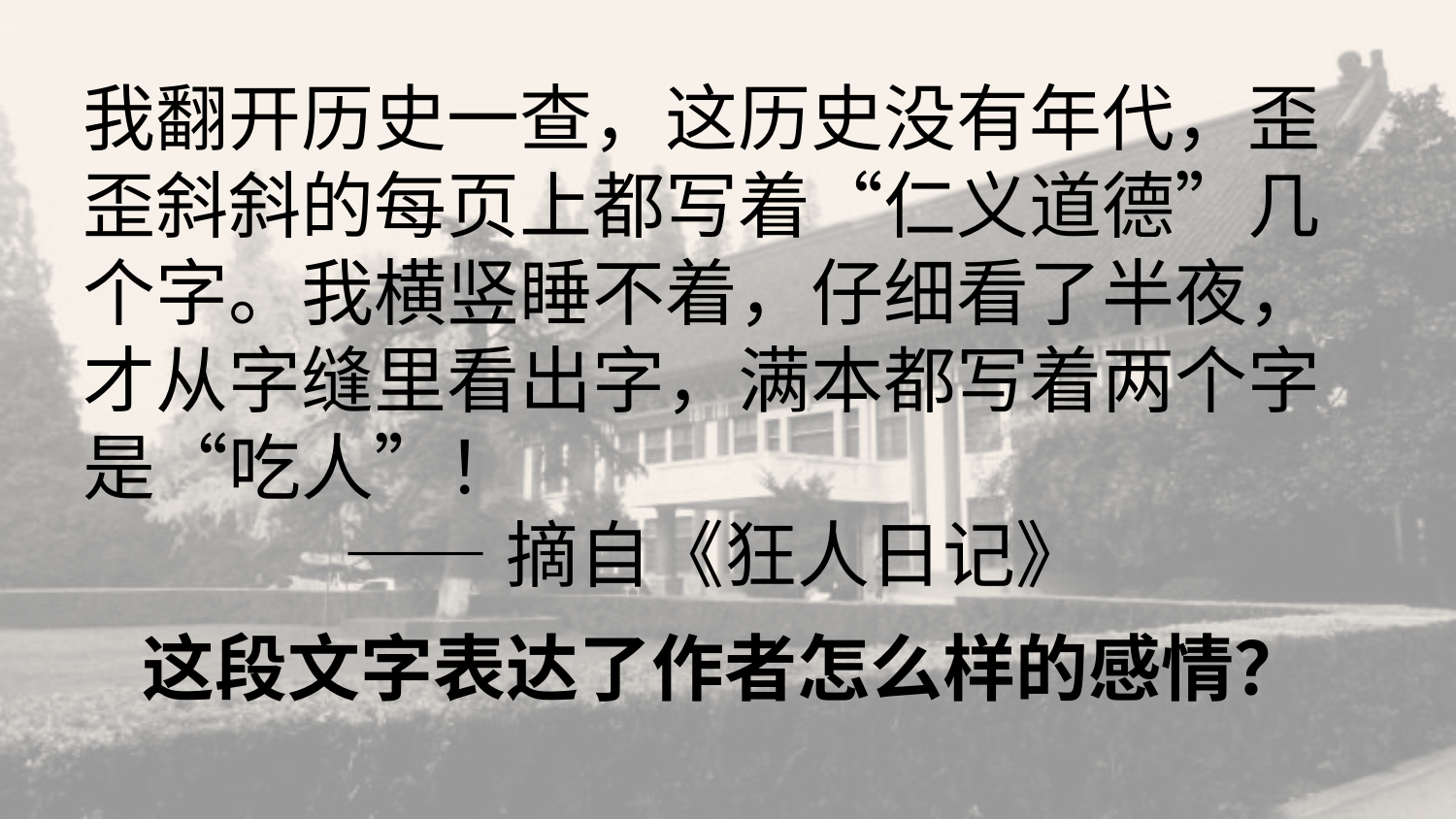

我翻开历史一查，这历史没有年代，歪歪斜斜的每页上都写着“仁义道德”几个字。我横竖睡不着，仔细看了半夜，才从字缝里看出字，满本都写着两个字是“吃人”！
                ——摘自《狂人日记》
这段文字表达了作者怎么样的感情？